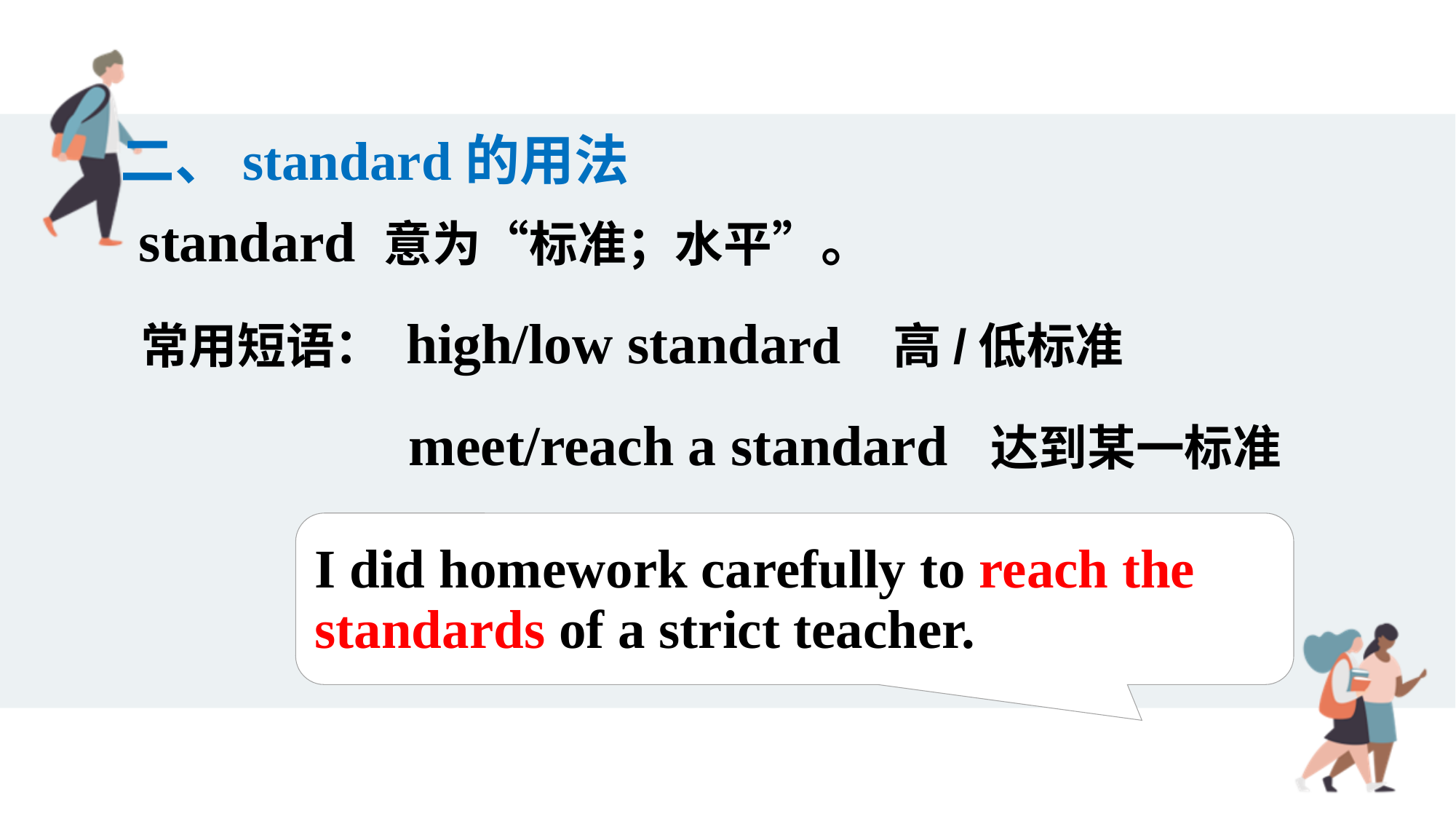

二、standard的用法
     standard 意为“标准；水平”。
     常用短语： high/low standard   高/低标准
                          meet/reach a standard  达到某一标准

I did homework carefully to reach the standards of a strict teacher.